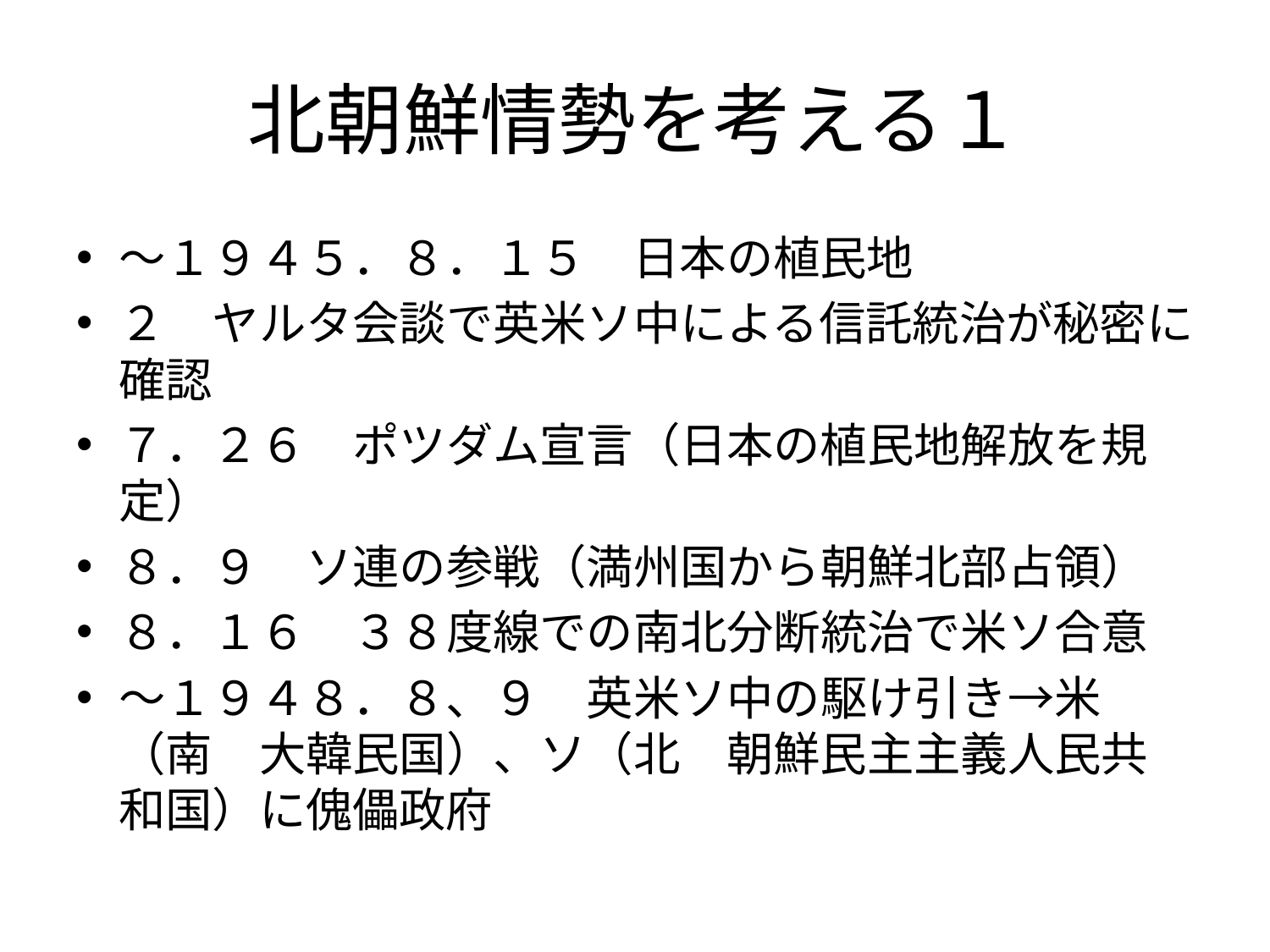

# 北朝鮮情勢を考える１
～１９４５．８．１５　日本の植民地
２　ヤルタ会談で英米ソ中による信託統治が秘密に確認
７．２６　ポツダム宣言（日本の植民地解放を規定）
８．９　ソ連の参戦（満州国から朝鮮北部占領）
８．１６　３８度線での南北分断統治で米ソ合意
～１９４８．８、９　英米ソ中の駆け引き→米（南　大韓民国）、ソ（北　朝鮮民主主義人民共和国）に傀儡政府